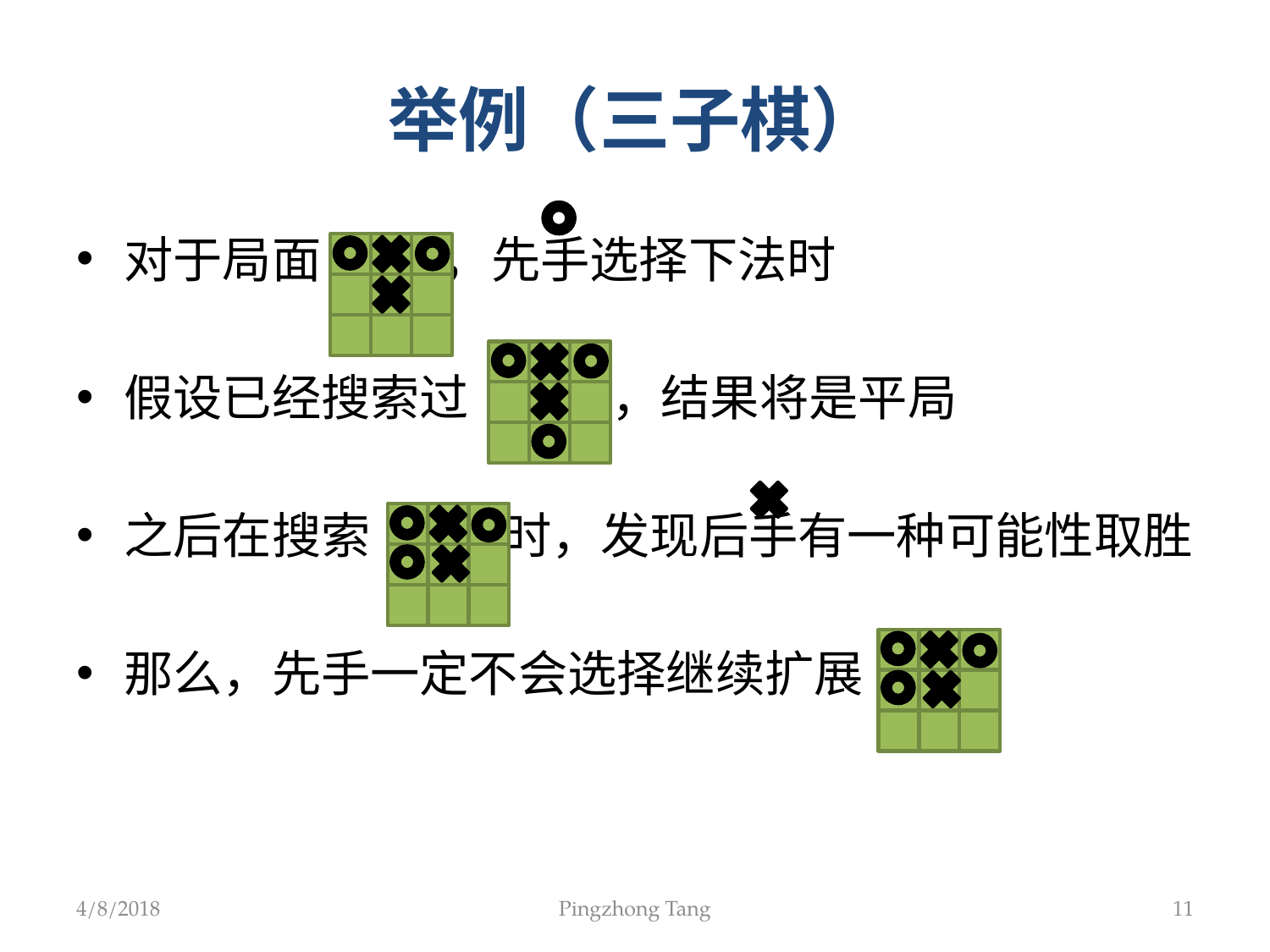

# 举例（三子棋）

对于局面           ，先手选择下法时

假设已经搜索过             ，结果将是平局

之后在搜索            时，发现后手有一种可能性取胜

那么，先手一定不会选择继续扩展

4/8/2018
Pingzhong Tang
11